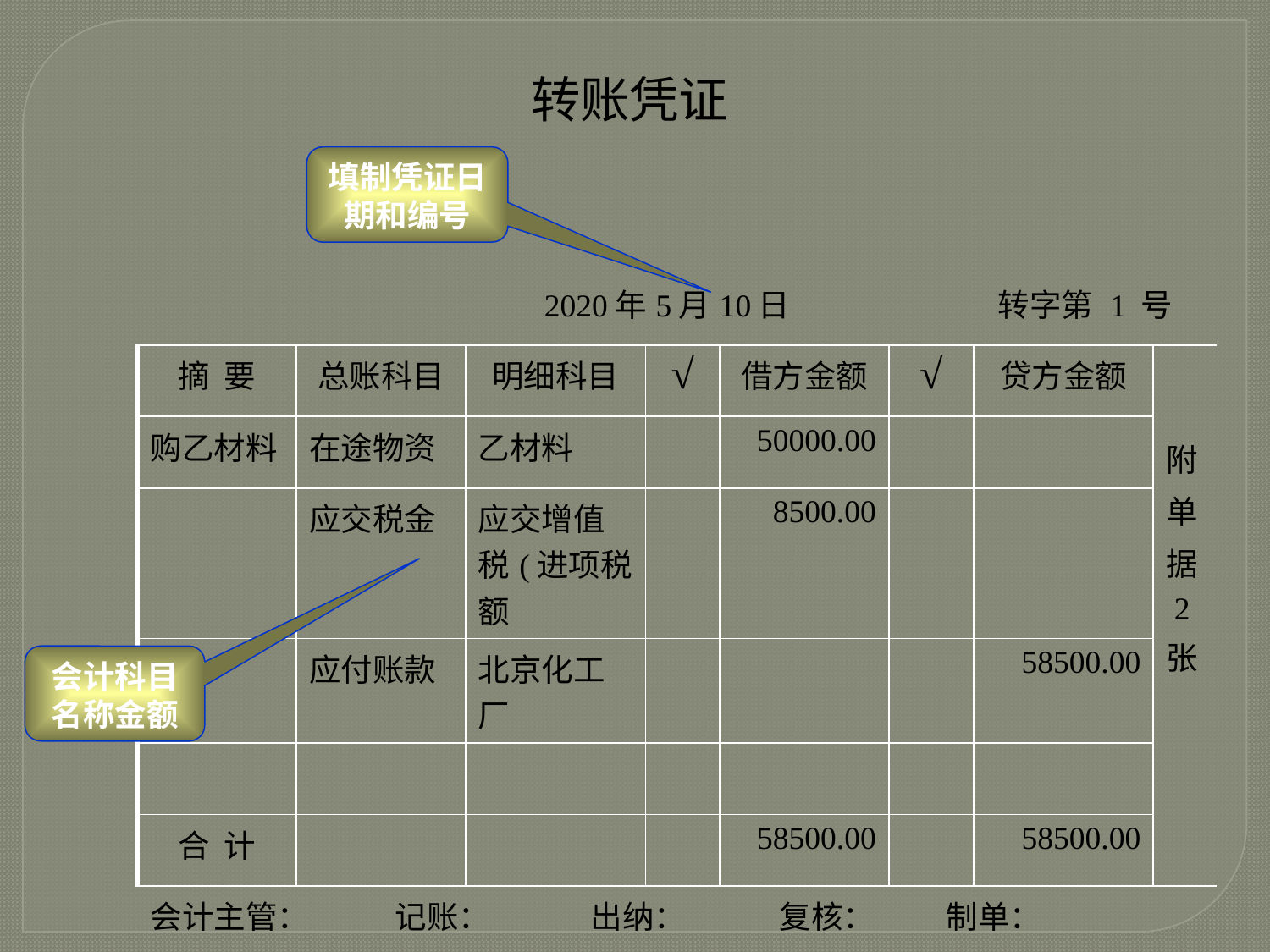

转账凭证
填制凭证日期和编号
| 2020年5月10日 转字第 1 号 |  |  |  |  |  |  |  |
| --- | --- | --- | --- | --- | --- | --- | --- |
| 摘 要 | 总账科目 | 明细科目 | √ | 借方金额 | √ | 贷方金额 | 附 单 据 2 张 |
| 购乙材料 | 在途物资 | 乙材料 |  | 50000.00 |  |  |  |
|  | 应交税金 | 应交增值税(进项税额 |  | 8500.00 |  |  |  |
|  | 应付账款 | 北京化工厂 |  |  |  | 58500.00 |  |
|  |  |  |  |  |  |  |  |
| 合 计 |  |  |  | 58500.00 |  | 58500.00 |  |
| 会计主管： 记账： 出纳： 复核： 制单： |  |  |  |  |  |  |  |
会计科目名称金额